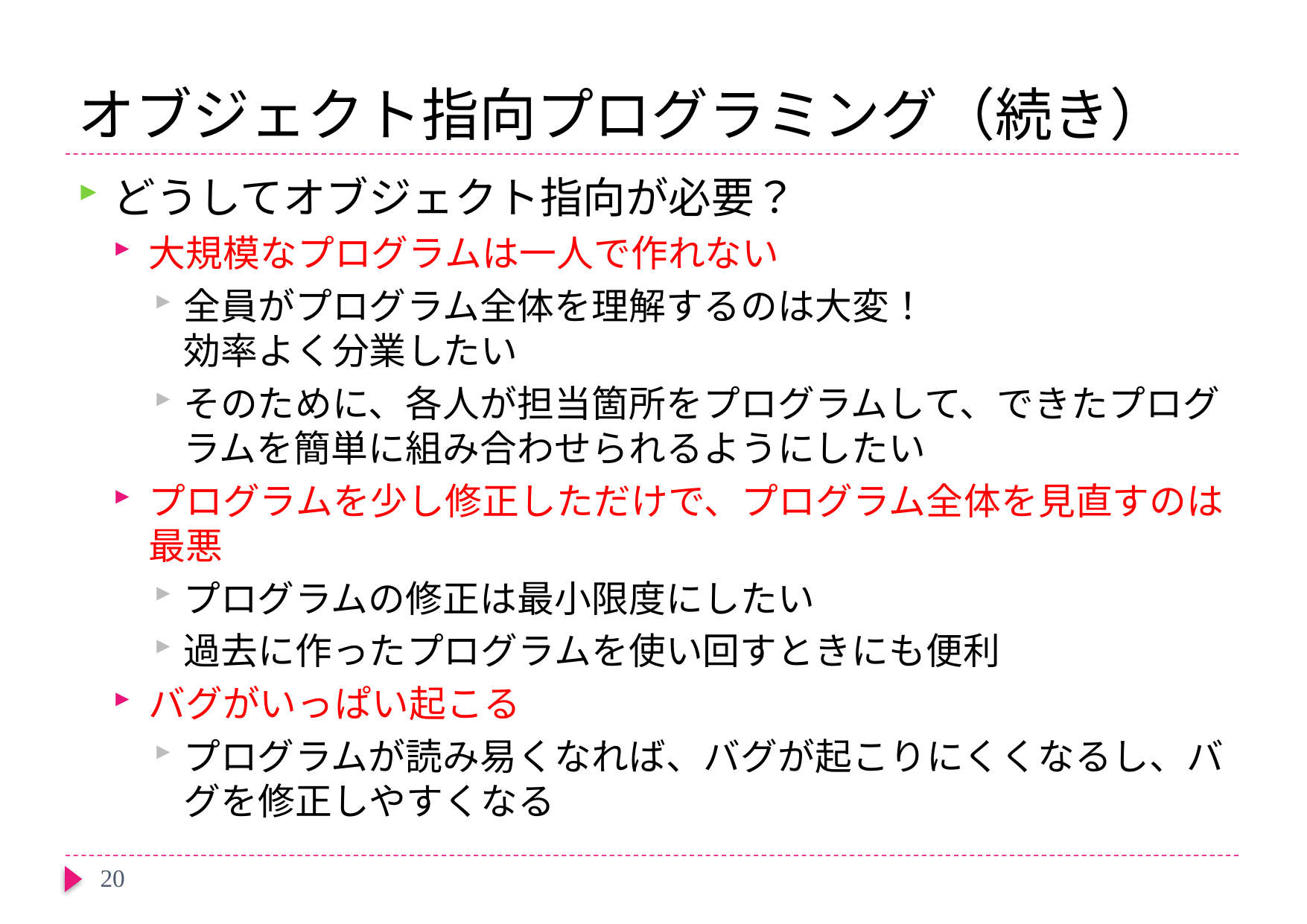

# オブジェクト指向プログラミング（続き）
どうしてオブジェクト指向が必要？
大規模なプログラムは一人で作れない
全員がプログラム全体を理解するのは大変！
効率よく分業したい
そのために、各人が担当箇所をプログラムして、できたプログラムを簡単に組み合わせられるようにしたい
プログラムを少し修正しただけで、プログラム全体を見直すのは最悪
プログラムの修正は最小限度にしたい
過去に作ったプログラムを使い回すときにも便利
バグがいっぱい起こる
プログラムが読み易くなれば、バグが起こりにくくなるし、バグを修正しやすくなる
20